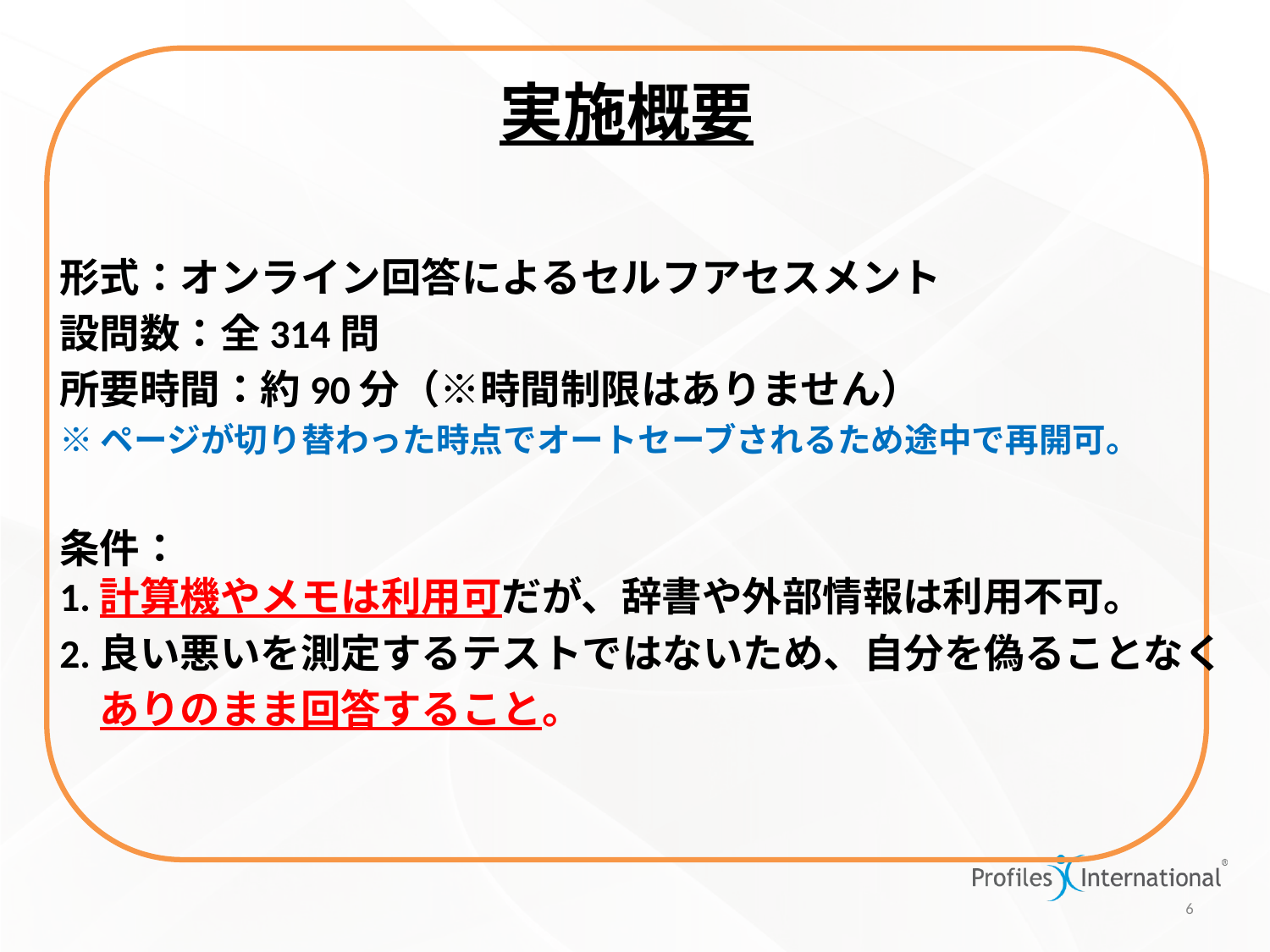

実施概要

形式：オンライン回答によるセルフアセスメント
設問数：全314問
所要時間：約90分（※時間制限はありません）
※ページが切り替わった時点でオートセーブされるため途中で再開可。

条件：
1.計算機やメモは利用可だが、辞書や外部情報は利用不可。
2.良い悪いを測定するテストではないため、自分を偽ることなく
　ありのまま回答すること。
6